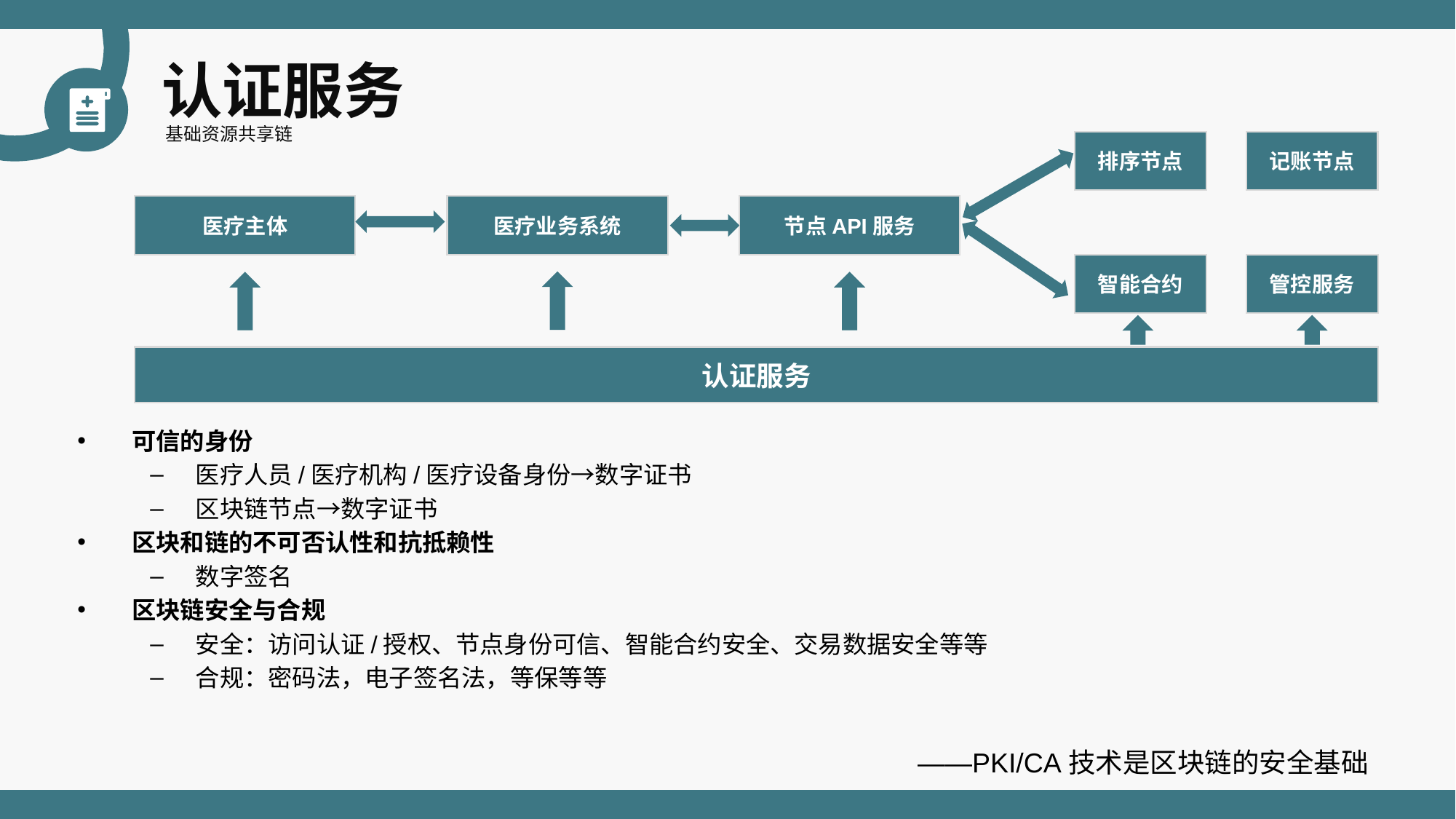

认证服务
排序节点
记账节点

医疗主体
医疗业务系统
节点API服务

智能合约
管控服务

认证服务
可信的身份
医疗人员/医疗机构/医疗设备身份→数字证书
区块链节点→数字证书
区块和链的不可否认性和抗抵赖性
数字签名
区块链安全与合规
安全：访问认证/授权、节点身份可信、智能合约安全、交易数据安全等等
合规：密码法，电子签名法，等保等等
——PKI/CA技术是区块链的安全基础